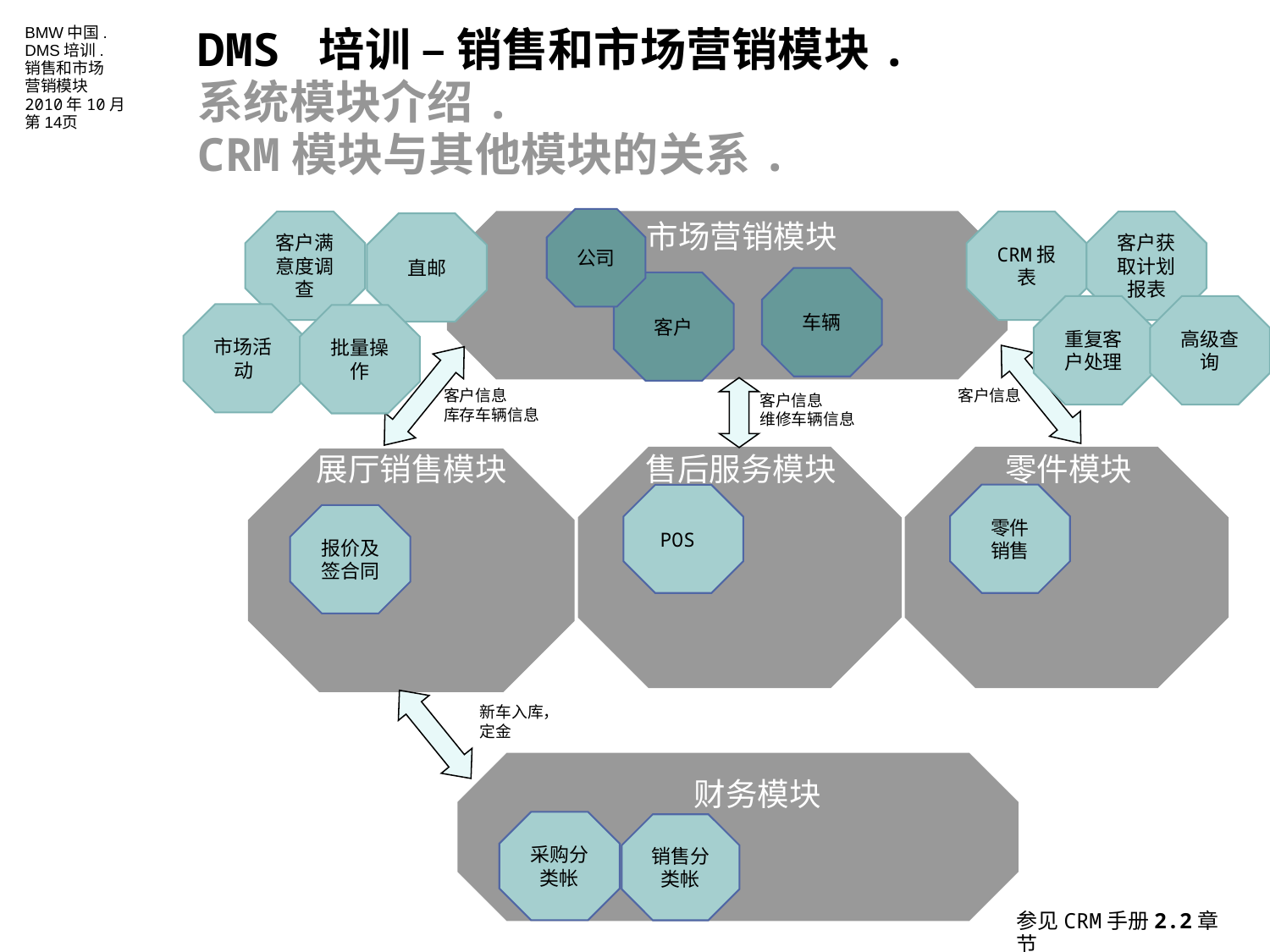

DMS 培训 – 销售和市场营销模块.
系统模块介绍.
CRM模块与其他模块的关系.
公司
客户满意度调查
市场营销模块
CRM报表
客户获取计划报表

直邮
车辆
客户
重复客户处理
高级查询
市场活动
批量操作

客户信息
库存车辆信息
客户信息
客户信息
维修车辆信息
展厅销售模块
售后服务模块
零件模块

-定金
-销售账单
-退货账单
零件
销售
POS
报价及签合同

新车入库，
定金

财务模块
采购分类帐
销售分类帐
参见CRM手册2.2章节